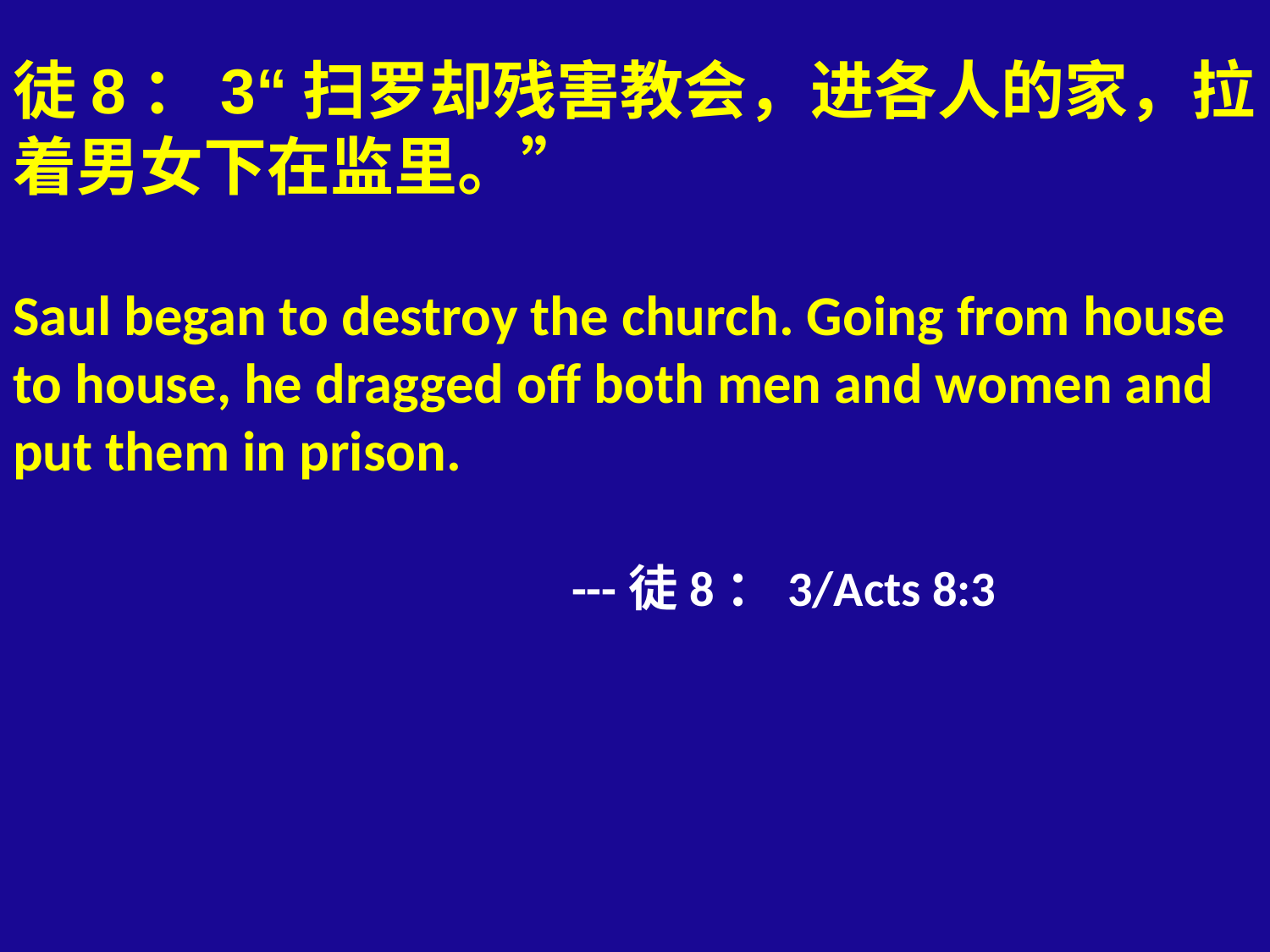

# 徒8：3“扫罗却残害教会，进各人的家，拉着男女下在监里。” Saul began to destroy the church. Going from house to house, he dragged off both men and women and put them in prison. ---徒8：3/Acts 8:3